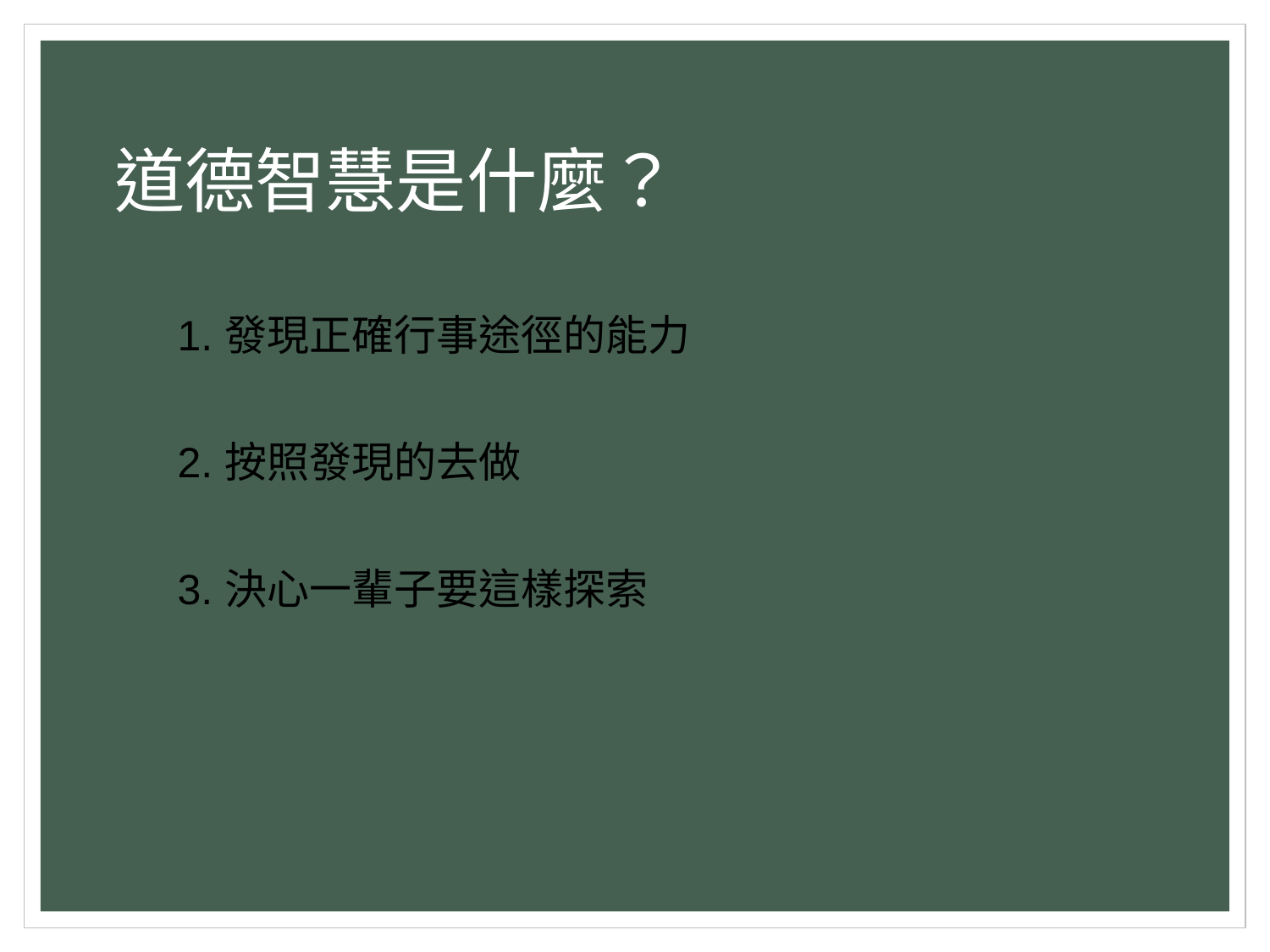

# 道德智慧是什麼？
發現正確行事途徑的能力
按照發現的去做
決心一輩子要這樣探索